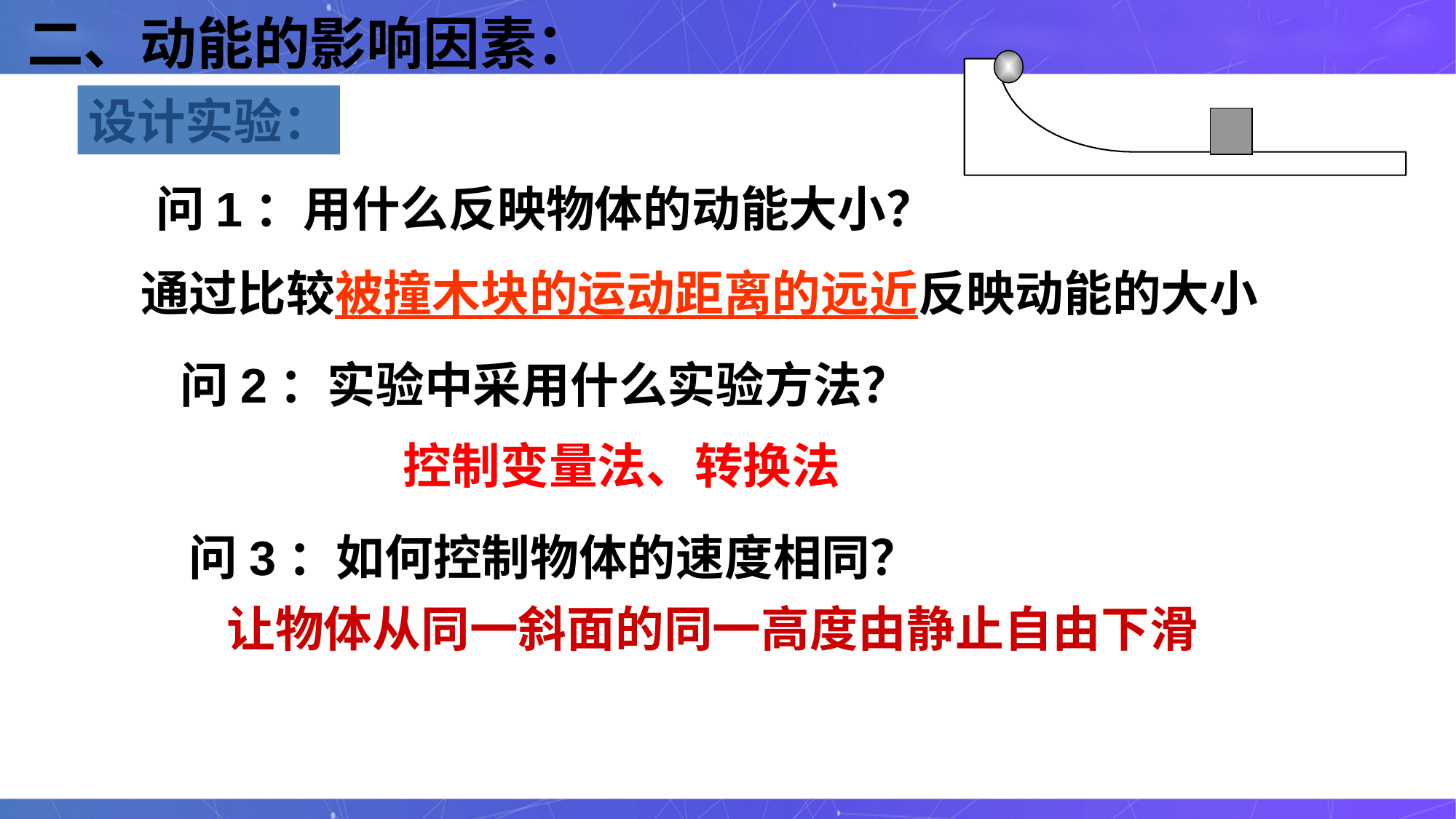

二、动能的影响因素：

设计实验：
问1：用什么反映物体的动能大小？
通过比较被撞木块的运动距离的远近反映动能的大小
问2：实验中采用什么实验方法？
控制变量法、转换法
问3：如何控制物体的速度相同？
 让物体从同一斜面的同一高度由静止自由下滑